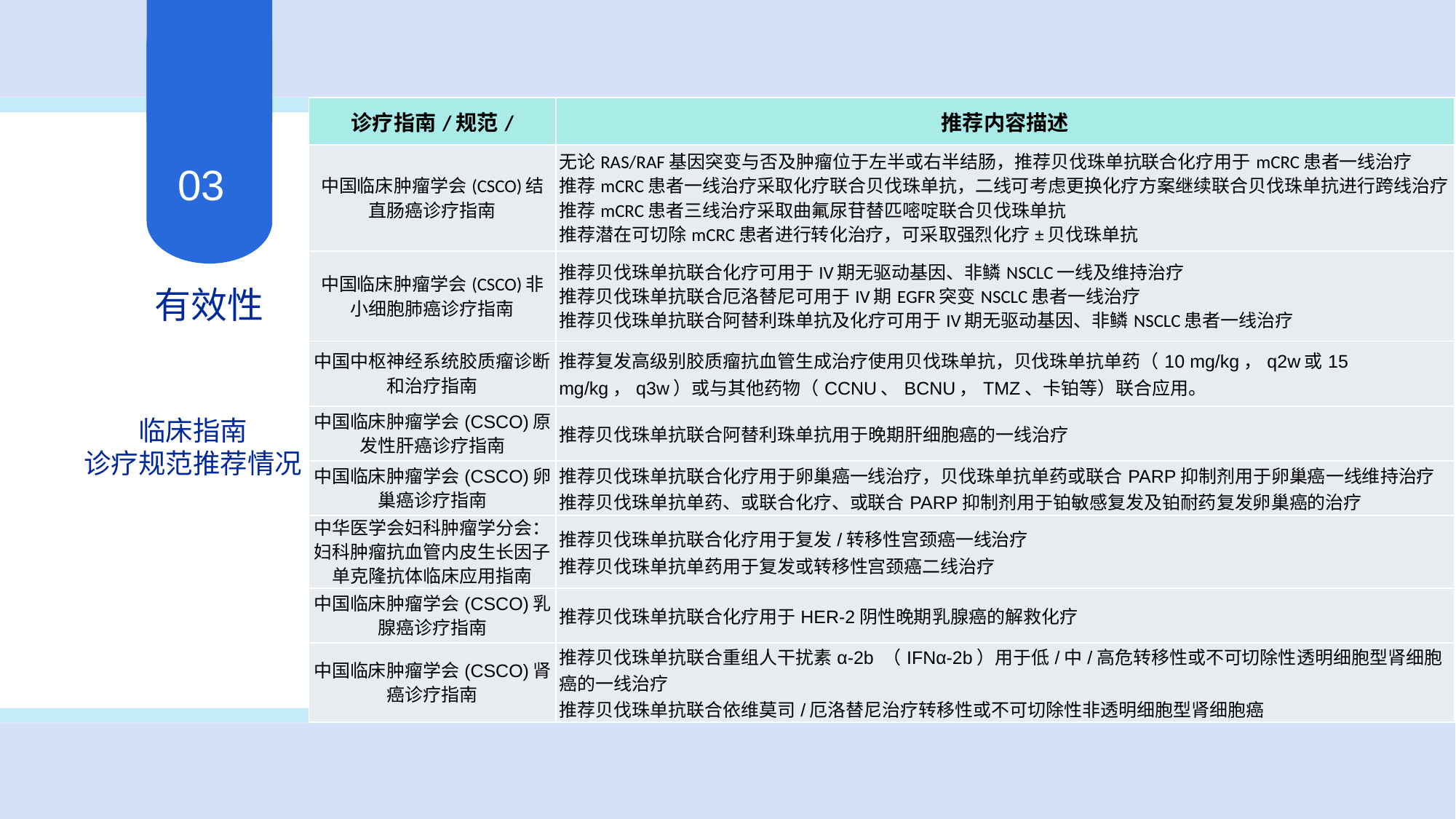

| 诊疗指南/规范/ | 推荐内容描述 |
| --- | --- |
| 中国临床肿瘤学会(CSCO)结直肠癌诊疗指南 | 无论RAS/RAF基因突变与否及肿瘤位于左半或右半结肠，推荐贝伐珠单抗联合化疗用于mCRC患者一线治疗 推荐mCRC患者一线治疗采取化疗联合贝伐珠单抗，二线可考虑更换化疗方案继续联合贝伐珠单抗进行跨线治疗 推荐mCRC患者三线治疗采取曲氟尿苷替匹嘧啶联合贝伐珠单抗 推荐潜在可切除mCRC患者进行转化治疗，可采取强烈化疗±贝伐珠单抗 |
| 中国临床肿瘤学会(CSCO)非小细胞肺癌诊疗指南 | 推荐贝伐珠单抗联合化疗可用于IV期无驱动基因、非鳞NSCLC一线及维持治疗 推荐贝伐珠单抗联合厄洛替尼可用于IV期EGFR突变NSCLC患者一线治疗 推荐贝伐珠单抗联合阿替利珠单抗及化疗可用于IV期无驱动基因、非鳞NSCLC患者一线治疗 |
| 中国中枢神经系统胶质瘤诊断和治疗指南 | 推荐复发高级别胶质瘤抗血管生成治疗使用贝伐珠单抗，贝伐珠单抗单药（10 mg/kg，q2w或15 mg/kg，q3w）或与其他药物（CCNU、BCNU，TMZ、卡铂等）联合应用。 |
| 中国临床肿瘤学会(CSCO)原发性肝癌诊疗指南 | 推荐贝伐珠单抗联合阿替利珠单抗用于晚期肝细胞癌的一线治疗 |
| 中国临床肿瘤学会(CSCO)卵巢癌诊疗指南 | 推荐贝伐珠单抗联合化疗用于卵巢癌一线治疗，贝伐珠单抗单药或联合PARP抑制剂用于卵巢癌一线维持治疗 推荐贝伐珠单抗单药、或联合化疗、或联合PARP抑制剂用于铂敏感复发及铂耐药复发卵巢癌的治疗 |
| 中华医学会妇科肿瘤学分会：妇科肿瘤抗血管内皮生长因子单克隆抗体临床应用指南 | 推荐贝伐珠单抗联合化疗用于复发/转移性宫颈癌一线治疗 推荐贝伐珠单抗单药用于复发或转移性宫颈癌二线治疗 |
| 中国临床肿瘤学会(CSCO)乳腺癌诊疗指南 | 推荐贝伐珠单抗联合化疗用于HER-2阴性晚期乳腺癌的解救化疗 |
| 中国临床肿瘤学会(CSCO)肾癌诊疗指南 | 推荐贝伐珠单抗联合重组人干扰素α-2b （IFNα-2b）用于低/中/高危转移性或不可切除性透明细胞型肾细胞癌的一线治疗 推荐贝伐珠单抗联合依维莫司/厄洛替尼治疗转移性或不可切除性非透明细胞型肾细胞癌 |
03
有效性
临床指南
诊疗规范推荐情况